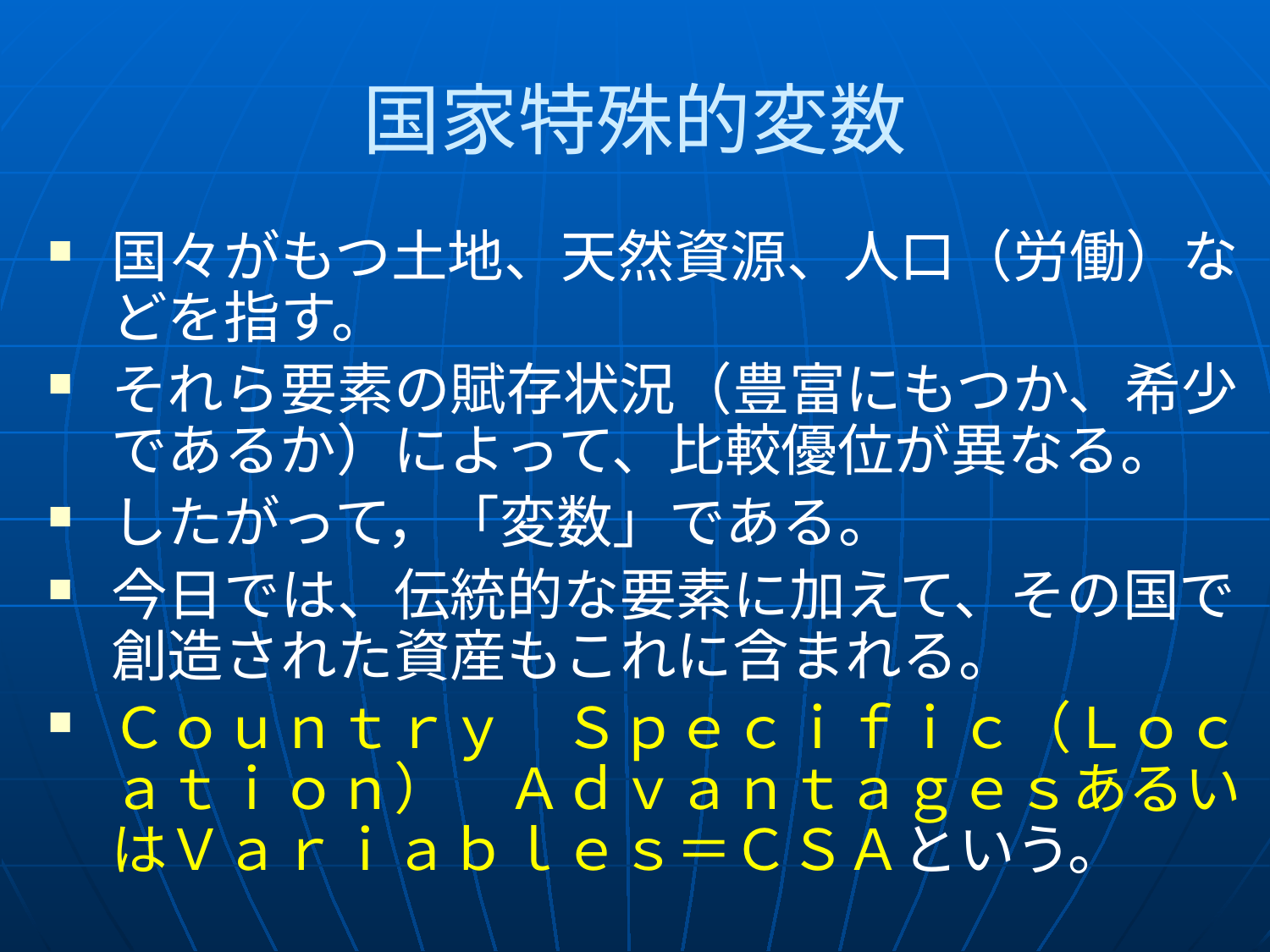

# 国家特殊的変数
国々がもつ土地、天然資源、人口（労働）などを指す。
それら要素の賦存状況（豊富にもつか、希少であるか）によって、比較優位が異なる。
したがって，「変数」である。
今日では、伝統的な要素に加えて、その国で創造された資産もこれに含まれる。
Ｃｏｕｎｔｒｙ　Ｓｐｅｃｉｆｉｃ（Ｌｏｃａｔｉｏｎ）　ＡｄｖａｎｔａｇｅｓあるいはＶａｒｉａｂｌｅｓ＝ＣＳＡという。